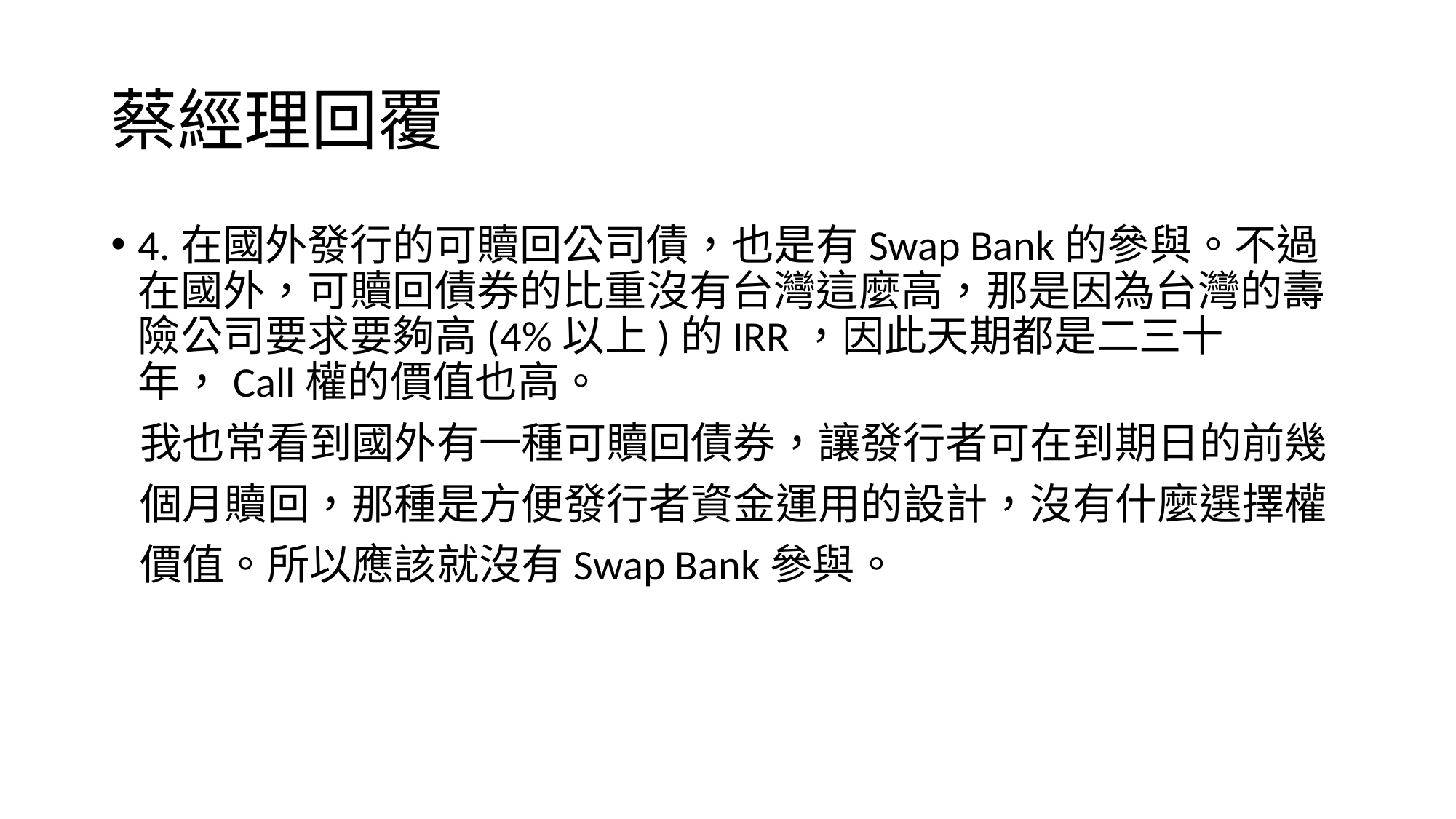

# 蔡經理回覆
4.在國外發行的可贖回公司債，也是有Swap Bank的參與。不過在國外，可贖回債券的比重沒有台灣這麼高，那是因為台灣的壽險公司要求要夠高(4%以上)的IRR，因此天期都是二三十年，Call權的價值也高。
  我也常看到國外有一種可贖回債券，讓發行者可在到期日的前幾
  個月贖回，那種是方便發行者資金運用的設計，沒有什麼選擇權
  價值。所以應該就沒有Swap Bank參與。